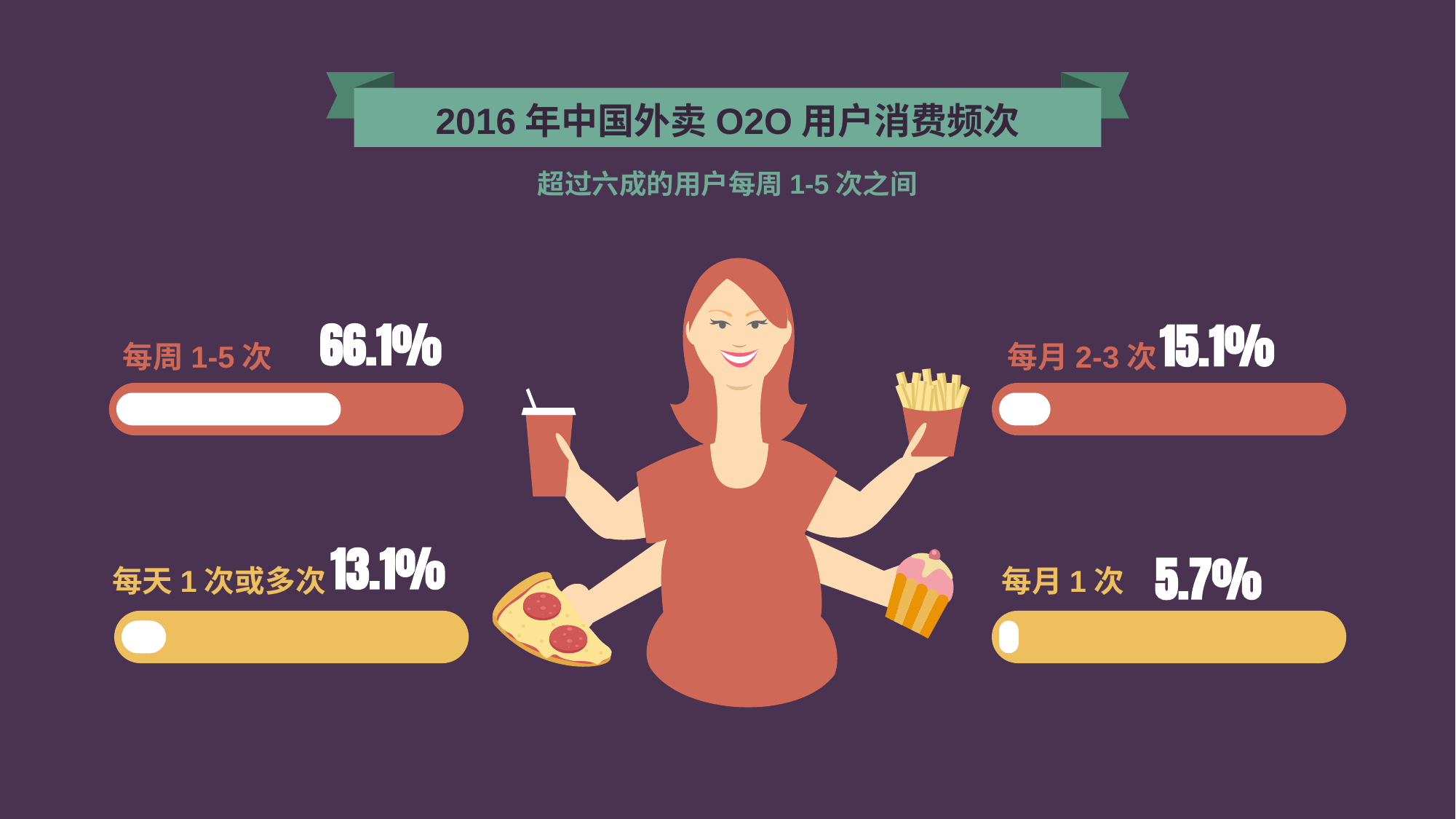

2016年中国外卖O2O用户消费频次
超过六成的用户每周1-5次之间

66.1%
15.1%
每月2-3次
每周1-5次

13.1%
5.7%
每天1次或多次
每月1次